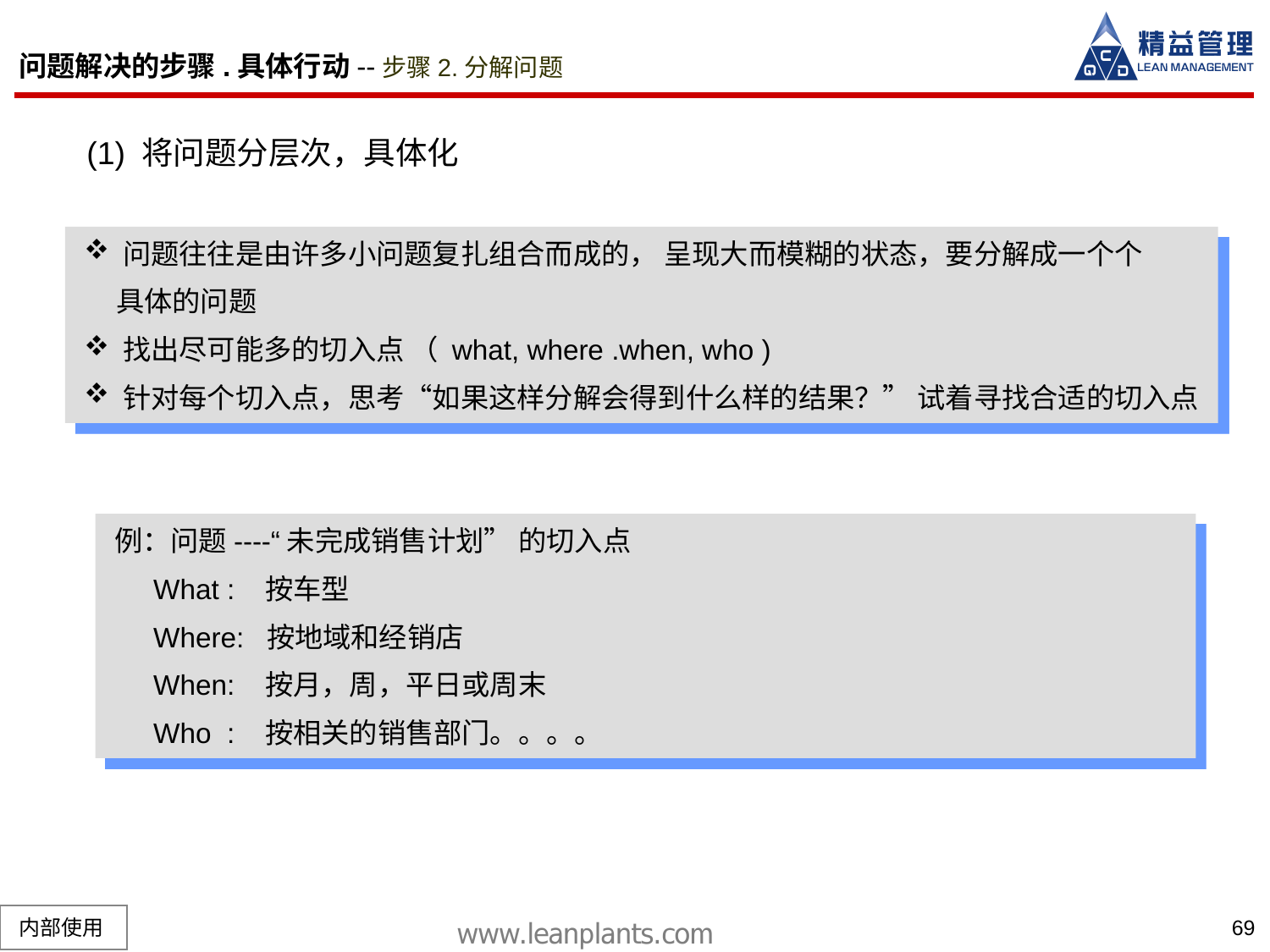

问题解决的步骤.具体行动--步骤2.分解问题
(1) 将问题分层次，具体化
 问题往往是由许多小问题复扎组合而成的， 呈现大而模糊的状态，要分解成一个个
    具体的问题
 找出尽可能多的切入点 （ what, where .when, who )
 针对每个切入点，思考“如果这样分解会得到什么样的结果？” 试着寻找合适的切入点
例：问题----“未完成销售计划” 的切入点
     What :   按车型
     Where:  按地域和经销店
     When:   按月，周，平日或周末
     Who  :   按相关的销售部门。。。。
内部使用